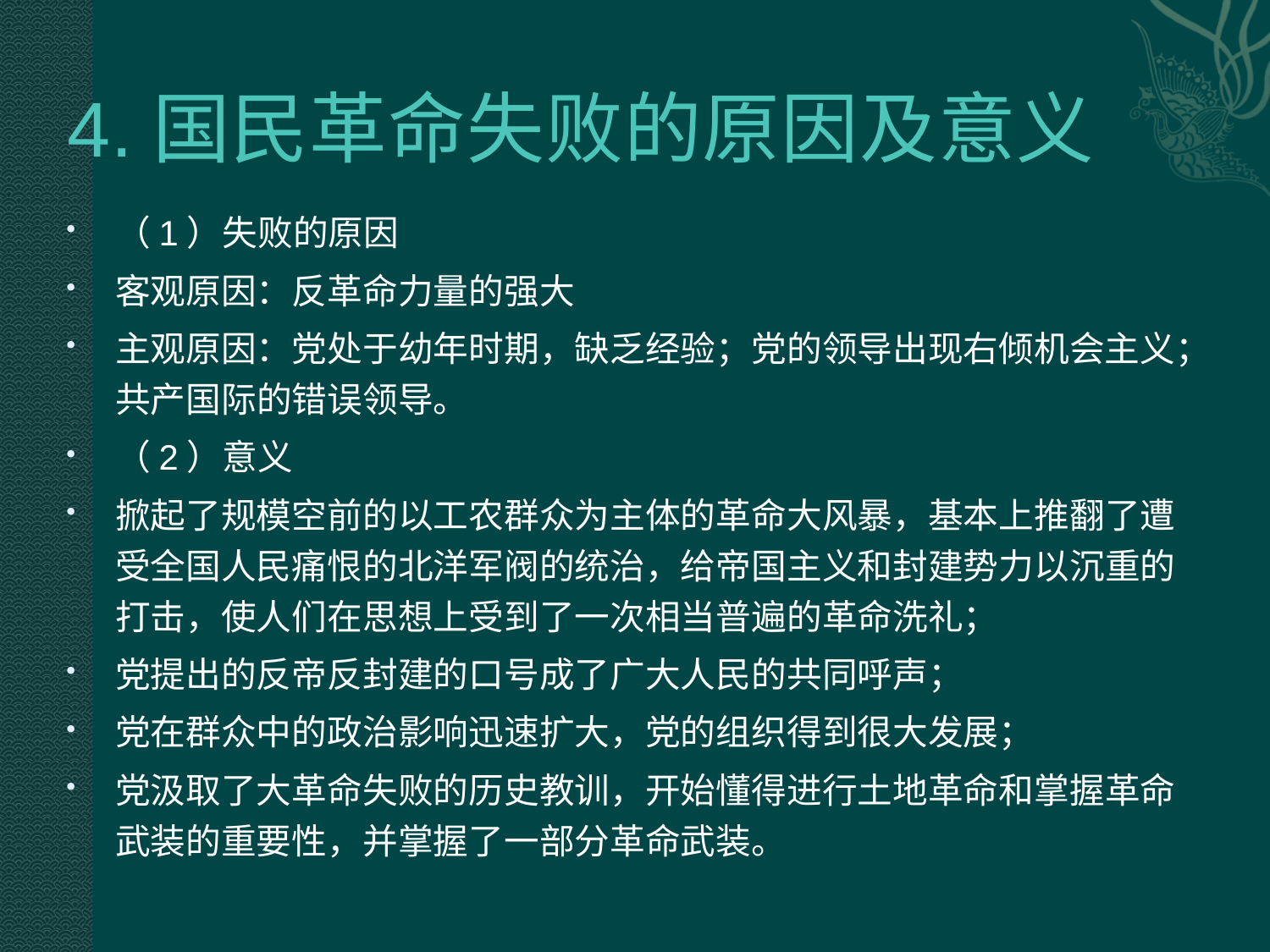

# 4.国民革命失败的原因及意义
（1）失败的原因
客观原因：反革命力量的强大
主观原因：党处于幼年时期，缺乏经验；党的领导出现右倾机会主义；共产国际的错误领导。
（2）意义
掀起了规模空前的以工农群众为主体的革命大风暴，基本上推翻了遭受全国人民痛恨的北洋军阀的统治，给帝国主义和封建势力以沉重的打击，使人们在思想上受到了一次相当普遍的革命洗礼；
党提出的反帝反封建的口号成了广大人民的共同呼声；
党在群众中的政治影响迅速扩大，党的组织得到很大发展；
党汲取了大革命失败的历史教训，开始懂得进行土地革命和掌握革命武装的重要性，并掌握了一部分革命武装。